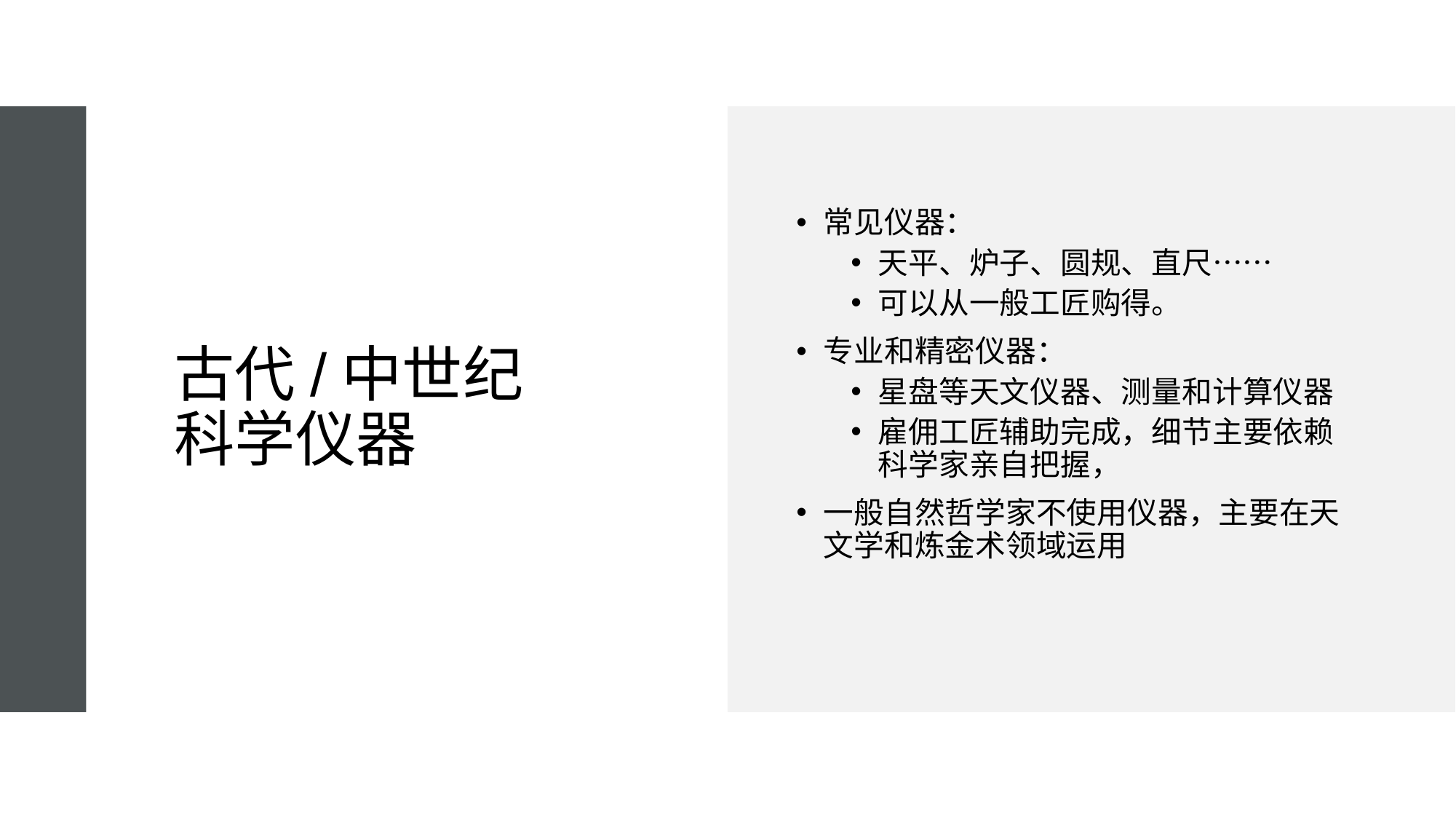

# 古代/中世纪 科学仪器
常见仪器：
天平、炉子、圆规、直尺……
可以从一般工匠购得。
专业和精密仪器：
星盘等天文仪器、测量和计算仪器
雇佣工匠辅助完成，细节主要依赖科学家亲自把握，
一般自然哲学家不使用仪器，主要在天文学和炼金术领域运用